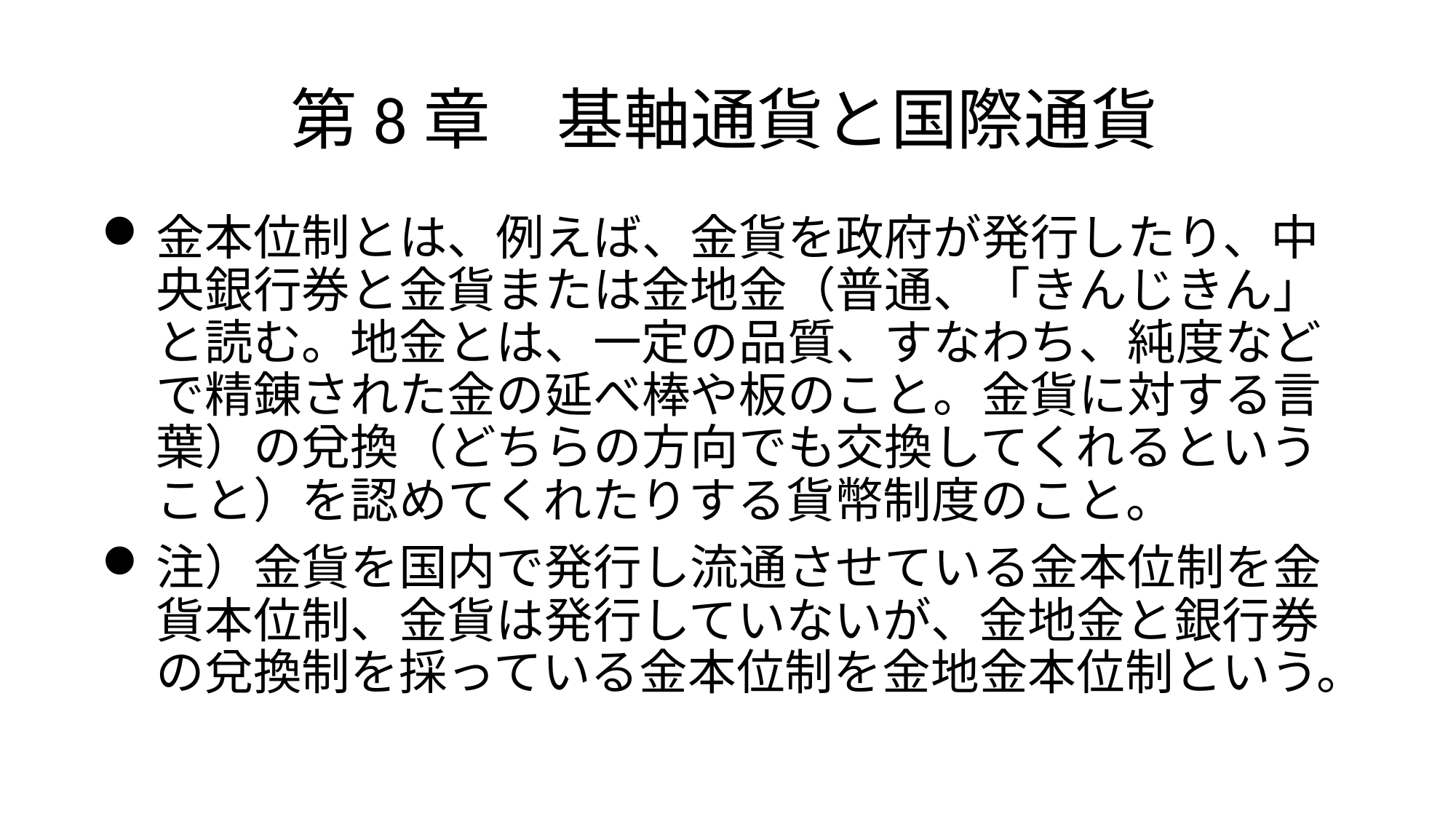

# 第8章　基軸通貨と国際通貨
金本位制とは、例えば、金貨を政府が発行したり、中央銀行券と金貨または金地金（普通、「きんじきん」と読む。地金とは、一定の品質、すなわち、純度などで精錬された金の延べ棒や板のこと。金貨に対する言葉）の兌換（どちらの方向でも交換してくれるということ）を認めてくれたりする貨幣制度のこと。
注）金貨を国内で発行し流通させている金本位制を金貨本位制、金貨は発行していないが、金地金と銀行券の兌換制を採っている金本位制を金地金本位制という。